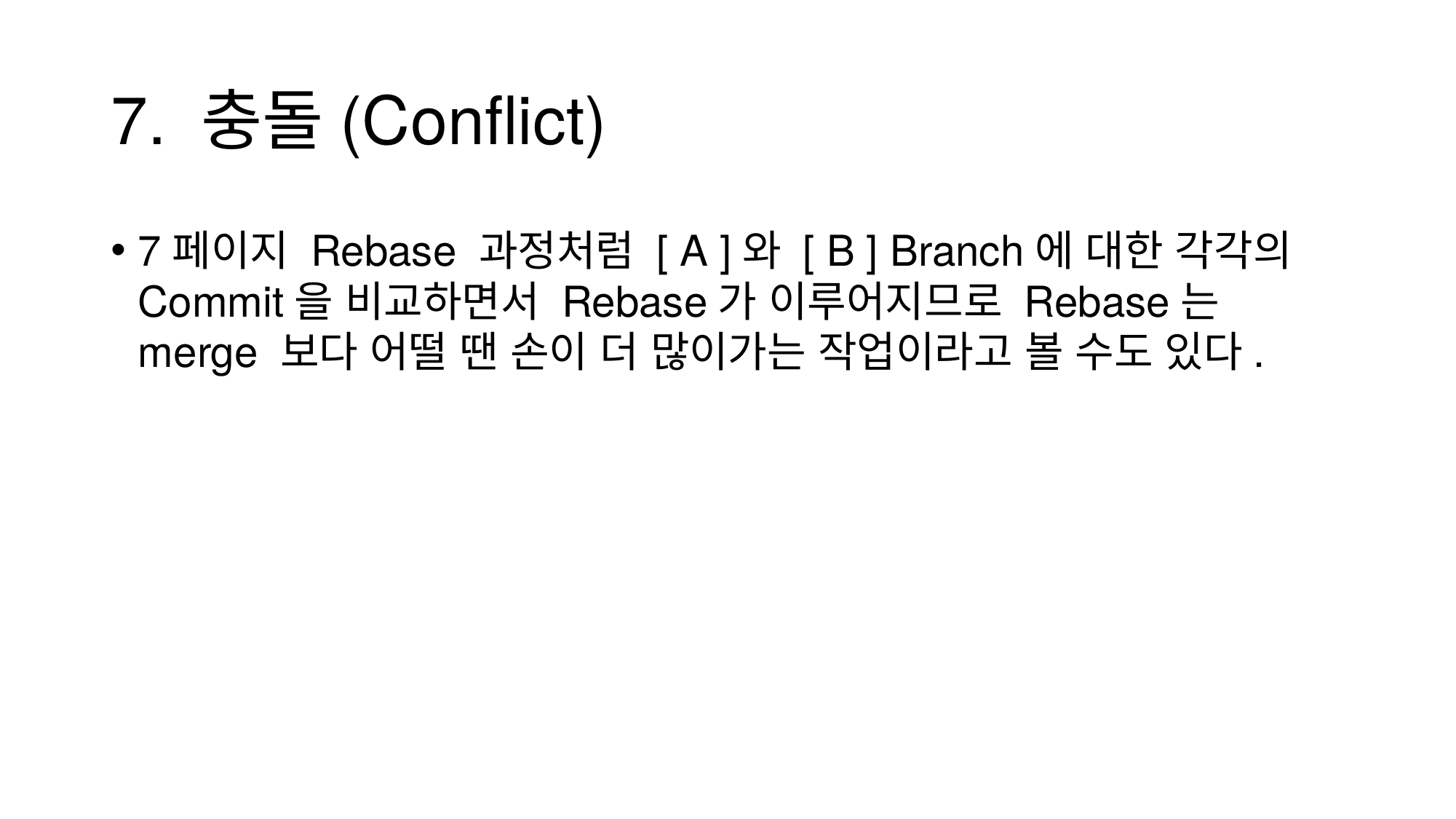

# 7. 충돌(Conflict)
7페이지 Rebase 과정처럼 [ A ]와 [ B ] Branch에 대한 각각의 Commit을 비교하면서 Rebase가 이루어지므로 Rebase는 merge 보다 어떨 땐 손이 더 많이가는 작업이라고 볼 수도 있다.